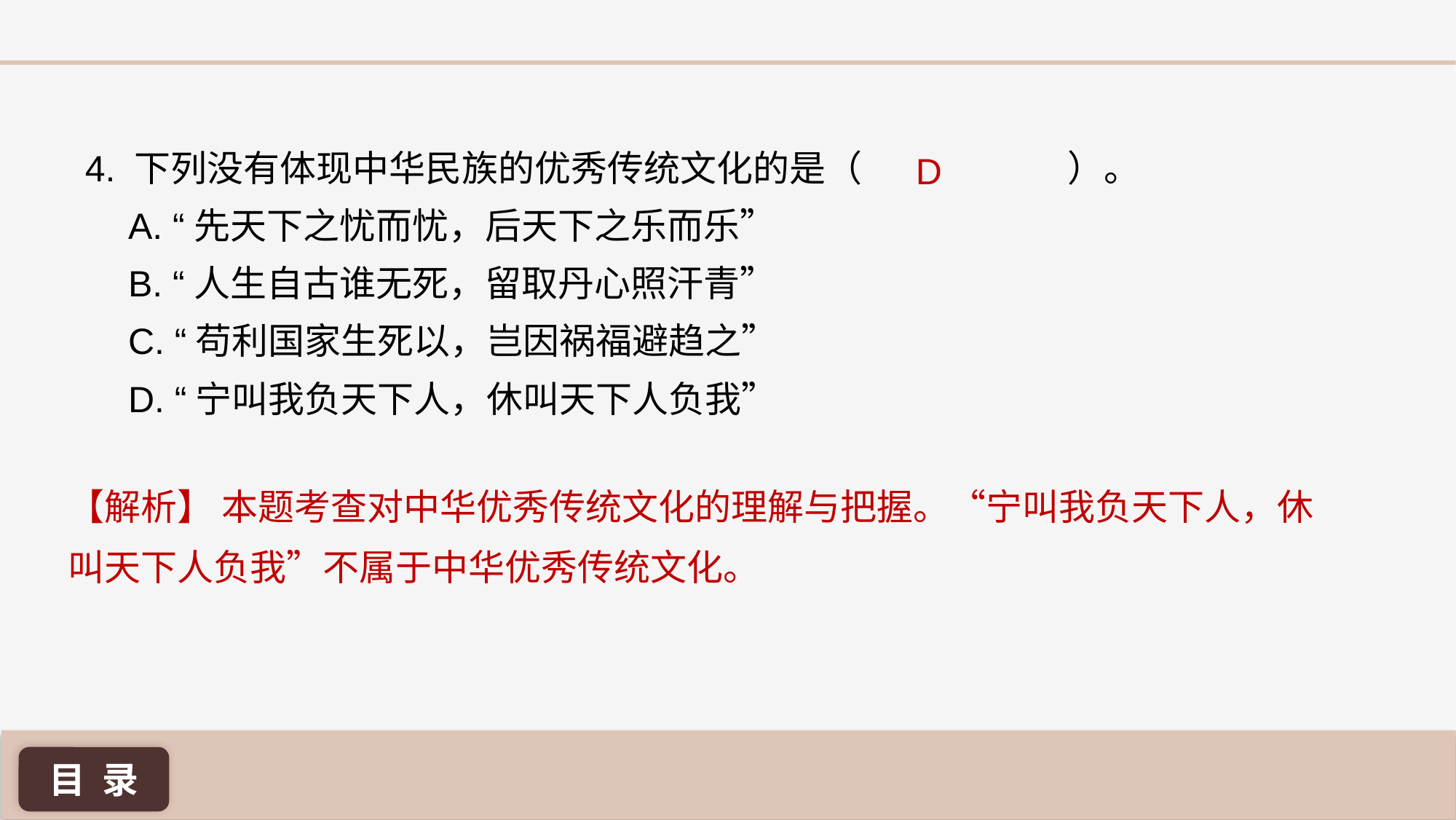

4. 下列没有体现中华民族的优秀传统文化的是（ 		）。
A. “先天下之忧而忧，后天下之乐而乐”
B. “人生自古谁无死，留取丹心照汗青”
C. “苟利国家生死以，岂因祸福避趋之”
D. “宁叫我负天下人，休叫天下人负我”
D
【解析】 本题考查对中华优秀传统文化的理解与把握。“宁叫我负天下人，休叫天下人负我”不属于中华优秀传统文化。